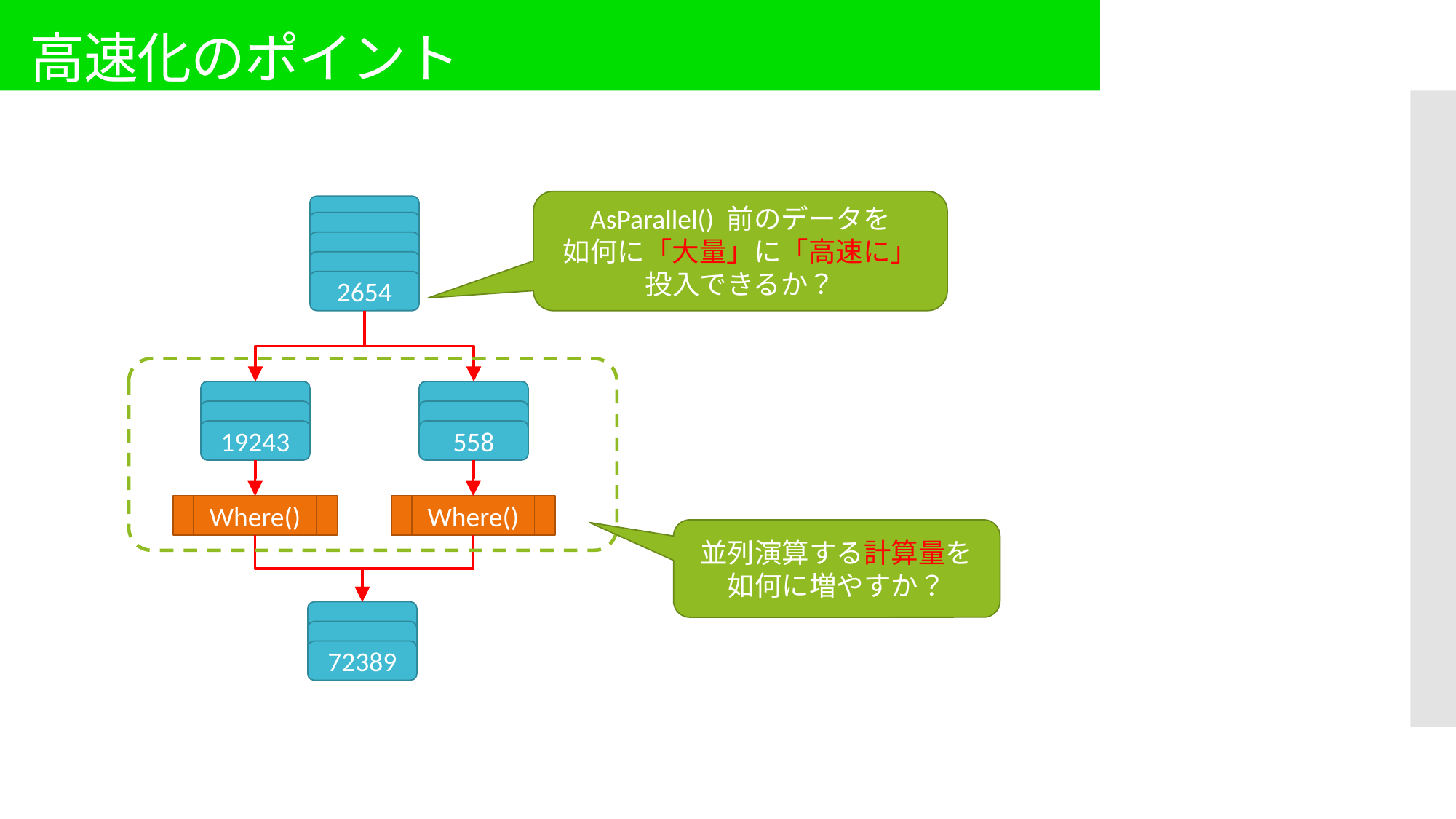

# 高速化のポイント
AsParallel() 前のデータを
如何に「大量」に「高速に」
投入できるか？

2654

19243
558
Where()
Where()
並列演算する計算量を如何に増やすか？

72389